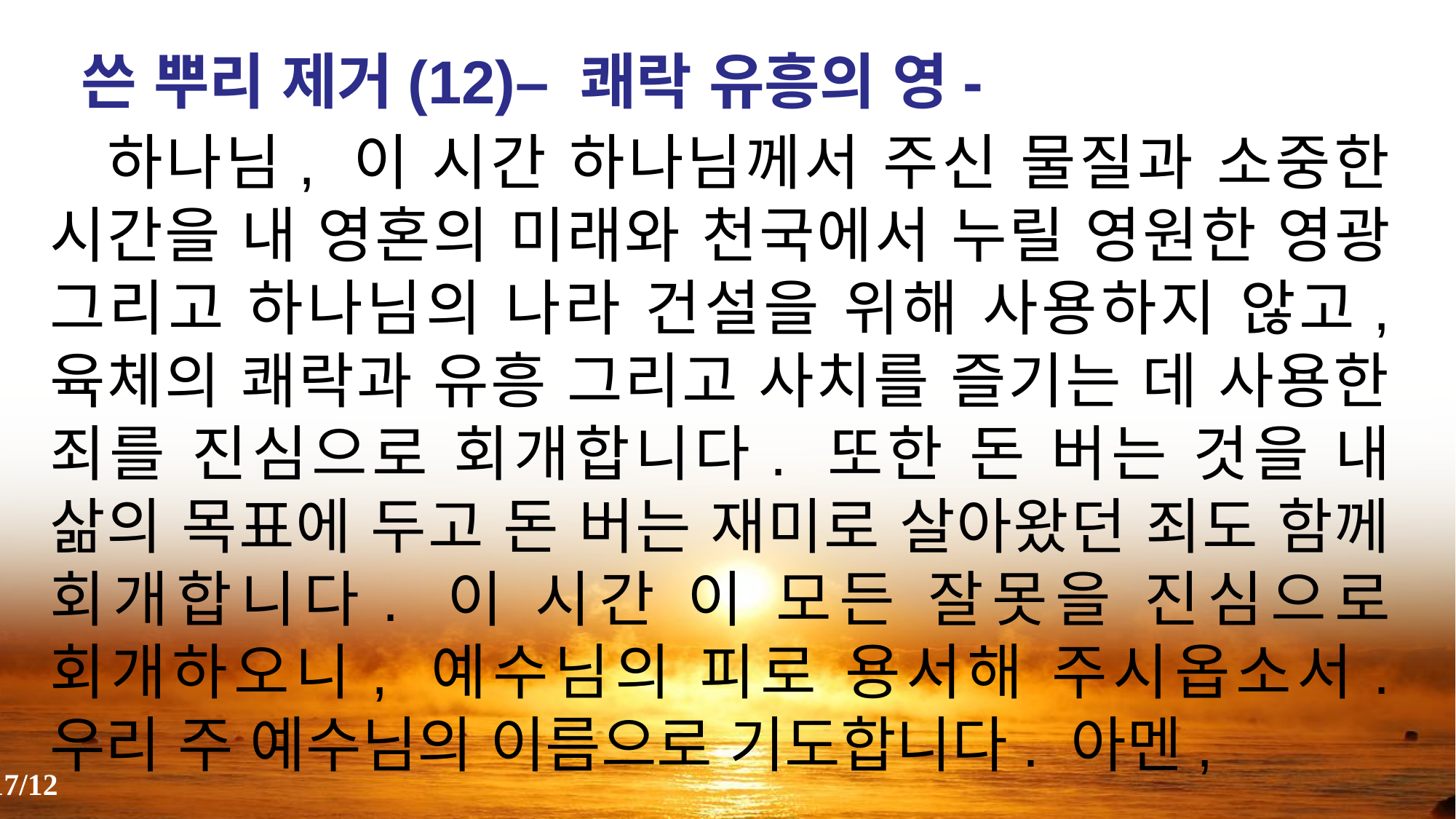

쓴 뿌리 제거(12)– 쾌락 유흥의 영-
  하나님, 이 시간 하나님께서 주신 물질과 소중한 시간을 내 영혼의 미래와 천국에서 누릴 영원한 영광 그리고 하나님의 나라 건설을 위해 사용하지 않고, 육체의 쾌락과 유흥 그리고 사치를 즐기는 데 사용한 죄를 진심으로 회개합니다. 또한 돈 버는 것을 내 삶의 목표에 두고 돈 버는 재미로 살아왔던 죄도 함께 회개합니다. 이 시간 이 모든 잘못을 진심으로 회개하오니, 예수님의 피로 용서해 주시옵소서. 우리 주 예수님의 이름으로 기도합니다. 아멘,